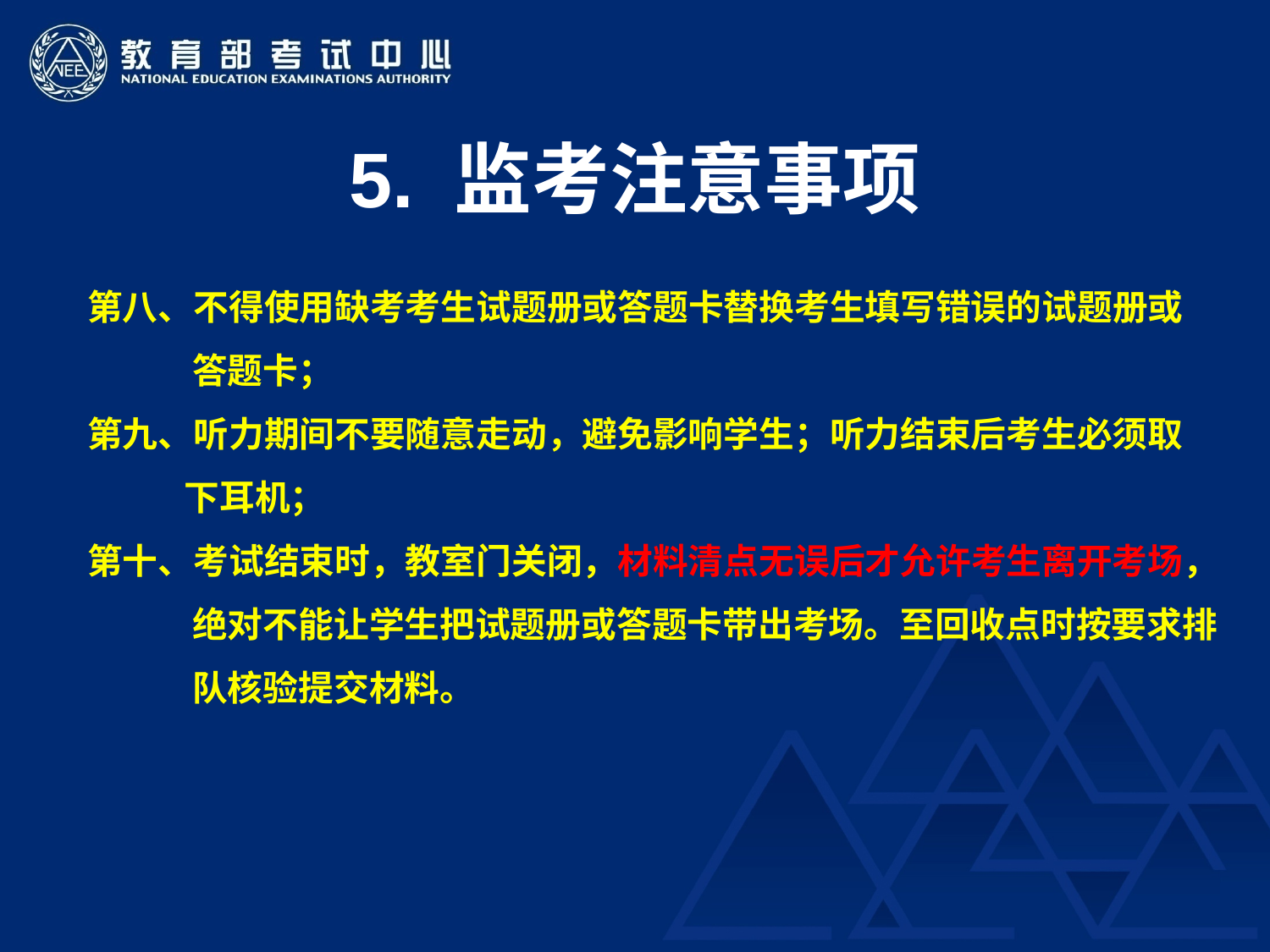

# 5. 监考注意事项
第八、不得使用缺考考生试题册或答题卡替换考生填写错误的试题册或
            答题卡；
第九、听力期间不要随意走动，避免影响学生；听力结束后考生必须取
           下耳机；
第十、考试结束时，教室门关闭，材料清点无误后才允许考生离开考场，
            绝对不能让学生把试题册或答题卡带出考场。至回收点时按要求排
            队核验提交材料。